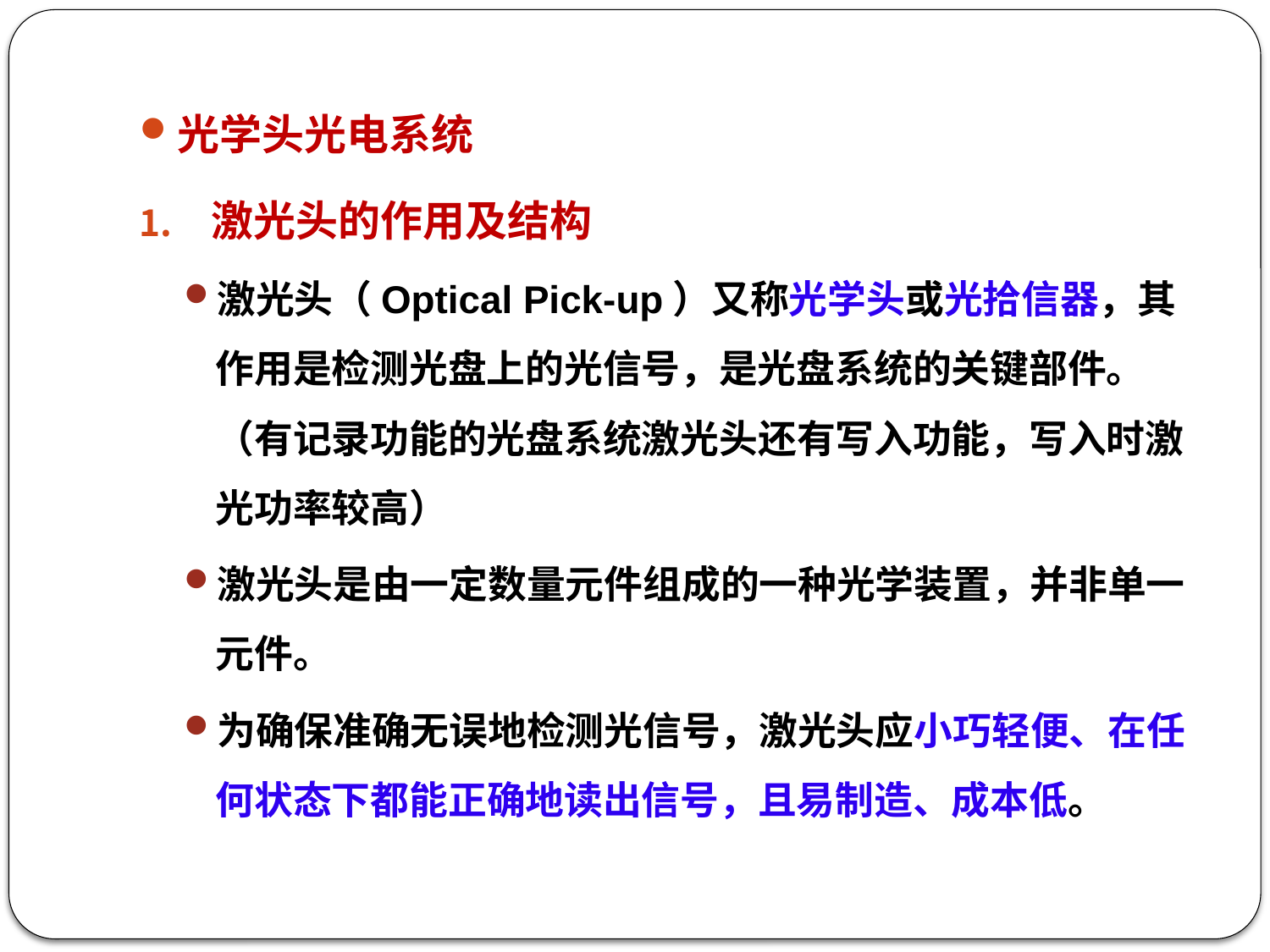

光学头光电系统
激光头的作用及结构
激光头（Optical Pick-up）又称光学头或光拾信器，其作用是检测光盘上的光信号，是光盘系统的关键部件。（有记录功能的光盘系统激光头还有写入功能，写入时激光功率较高）
激光头是由一定数量元件组成的一种光学装置，并非单一元件。
为确保准确无误地检测光信号，激光头应小巧轻便、在任何状态下都能正确地读出信号，且易制造、成本低。